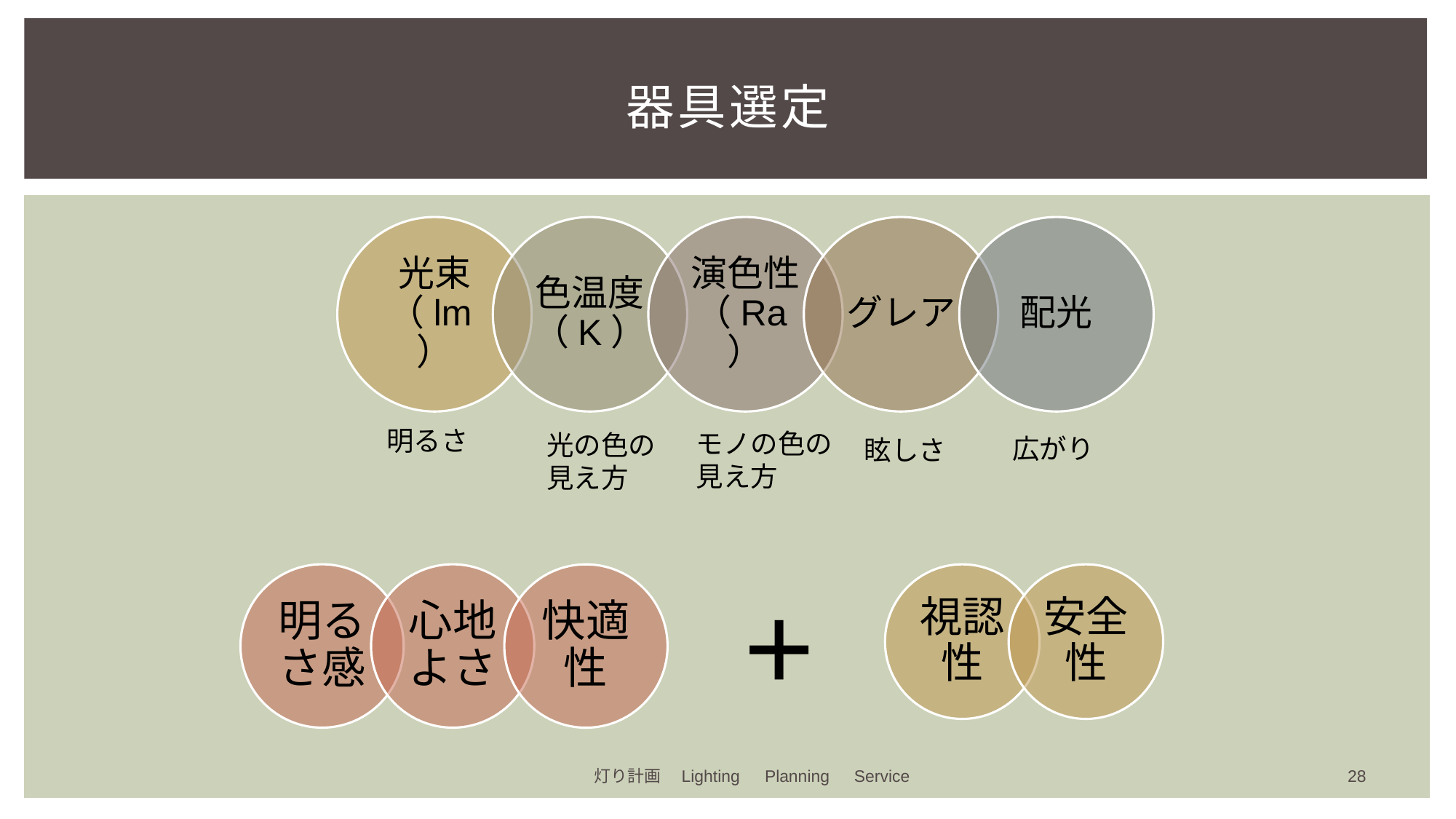

# 器具選定
光束（lm）
色温度（K）
演色性（Ra）
グレア
配光
明るさ
モノの色の
見え方
光の色の
見え方
広がり
眩しさ
+
明るさ感
心地よさ
快適性
視認性
安全性
28
灯り計画　Lighting　Planning　Service